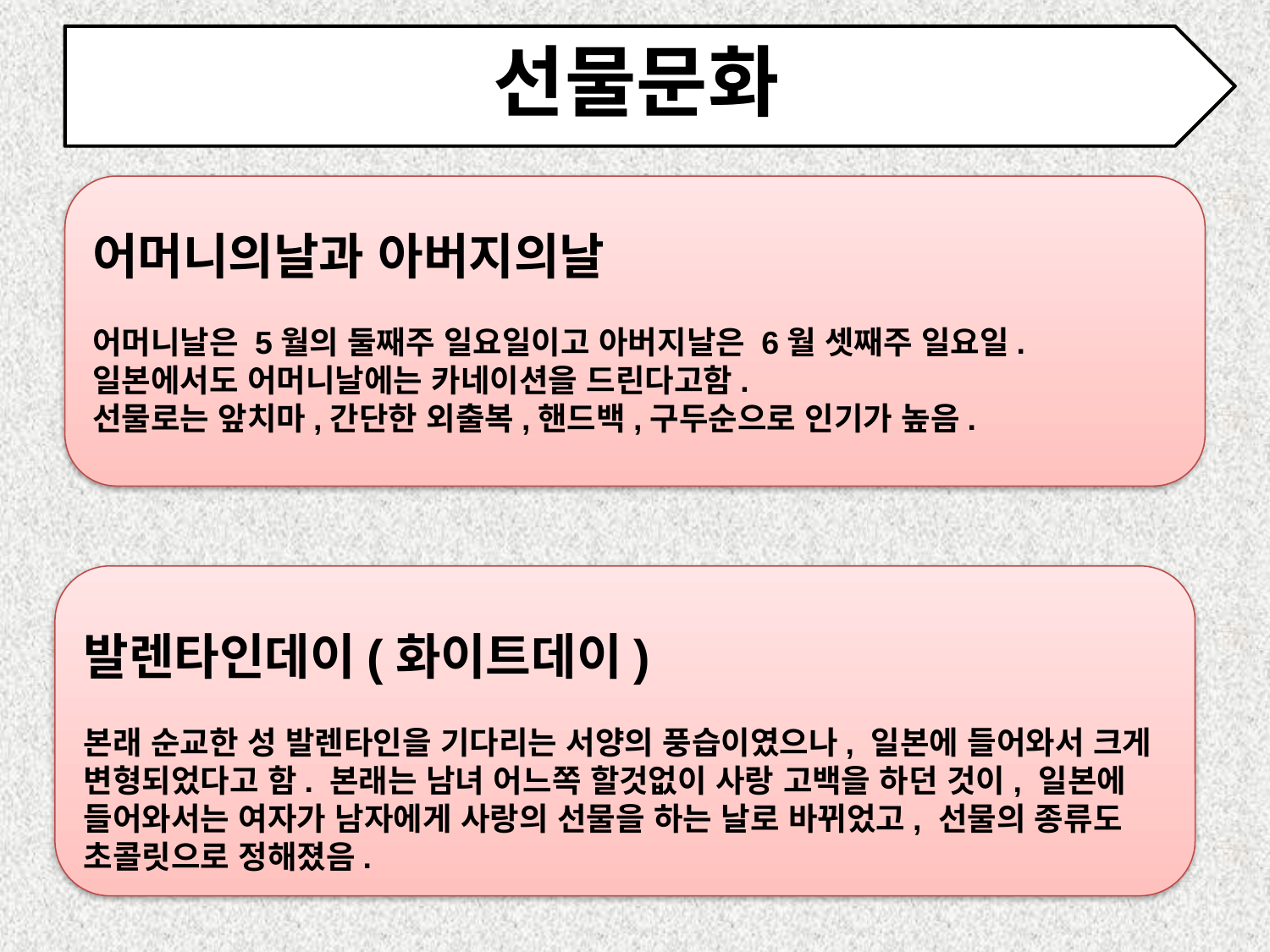

# 선물문화

어머니의날과 아버지의날

어머니날은 5월의 둘째주 일요일이고 아버지날은 6월 셋째주 일요일.
일본에서도 어머니날에는 카네이션을 드린다고함.
선물로는 앞치마,간단한 외출복,핸드백,구두순으로 인기가 높음.

발렌타인데이(화이트데이)

본래 순교한 성 발렌타인을 기다리는 서양의 풍습이였으나, 일본에 들어와서 크게 변형되었다고 함. 본래는 남녀 어느쪽 할것없이 사랑 고백을 하던 것이, 일본에 들어와서는 여자가 남자에게 사랑의 선물을 하는 날로 바뀌었고, 선물의 종류도 초콜릿으로 정해졌음.